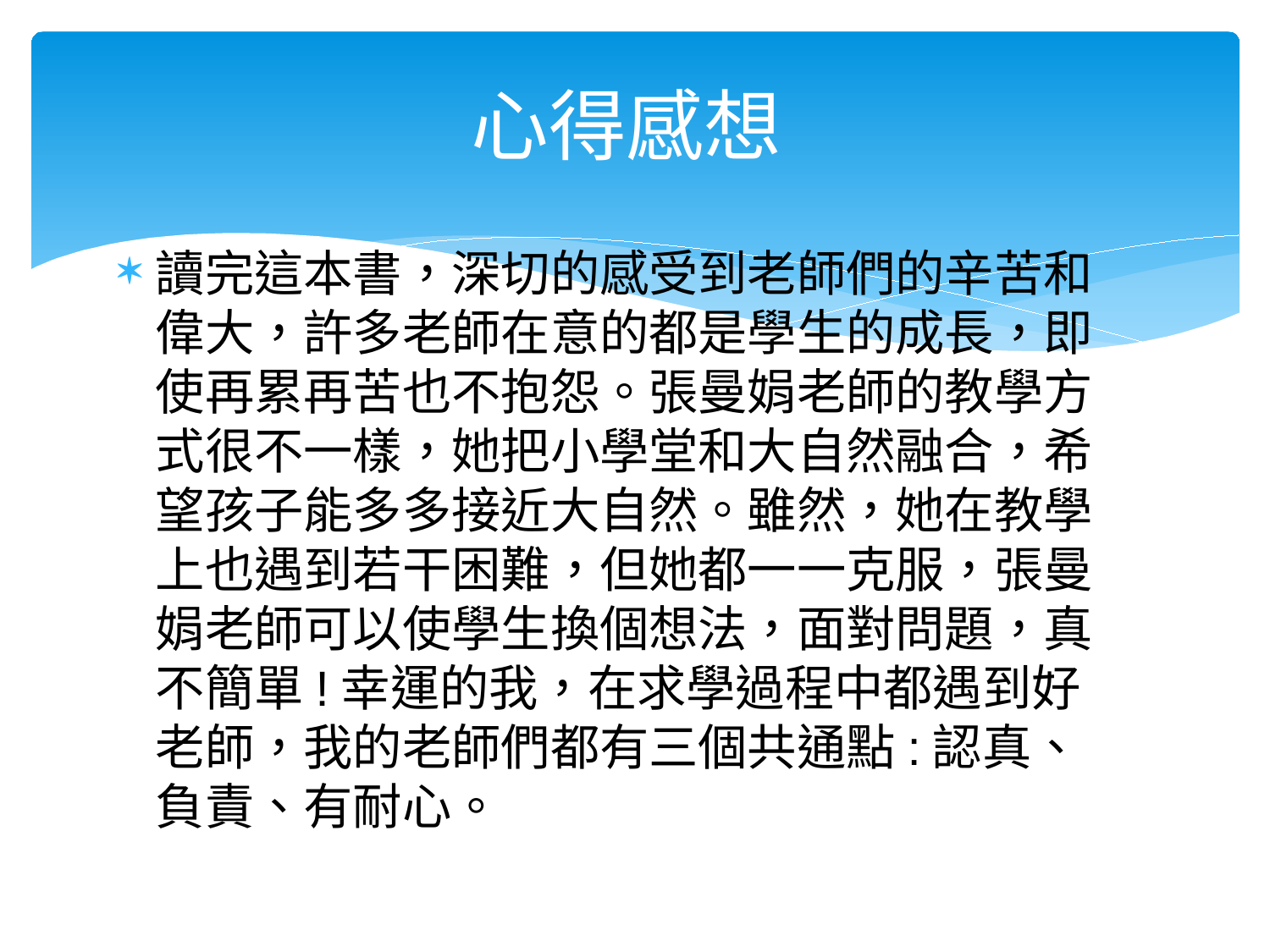

# 心得感想
讀完這本書，深切的感受到老師們的辛苦和偉大，許多老師在意的都是學生的成長，即使再累再苦也不抱怨。張曼娟老師的教學方式很不一樣，她把小學堂和大自然融合，希望孩子能多多接近大自然。雖然，她在教學上也遇到若干困難，但她都一一克服，張曼娟老師可以使學生換個想法，面對問題，真不簡單!幸運的我，在求學過程中都遇到好老師，我的老師們都有三個共通點:認真、負責、有耐心。